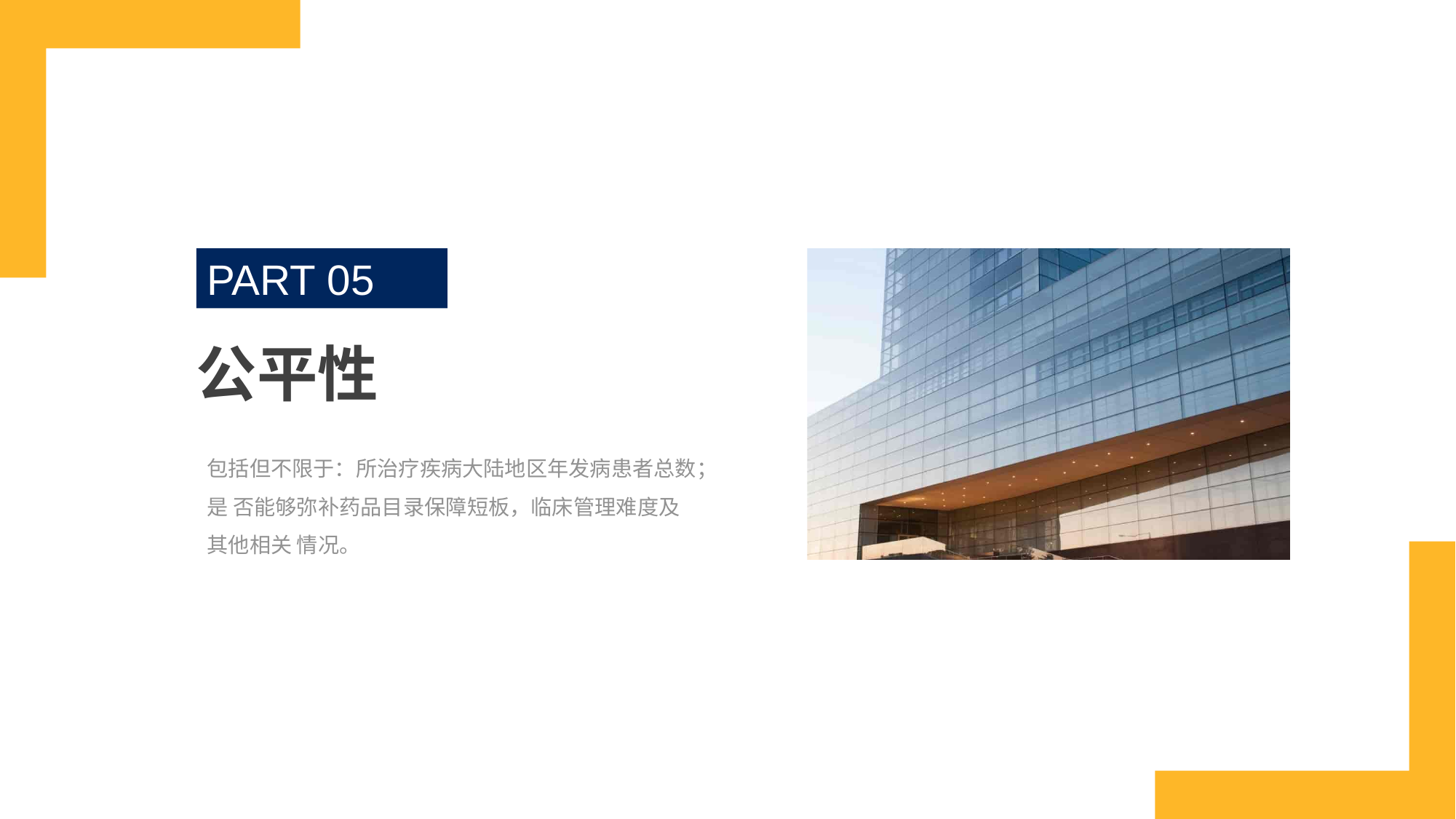

PART 05

公平性
包括但不限于：所治疗疾病大陆地区年发病患者总数；是 否能够弥补药品目录保障短板，临床管理难度及其他相关 情况。